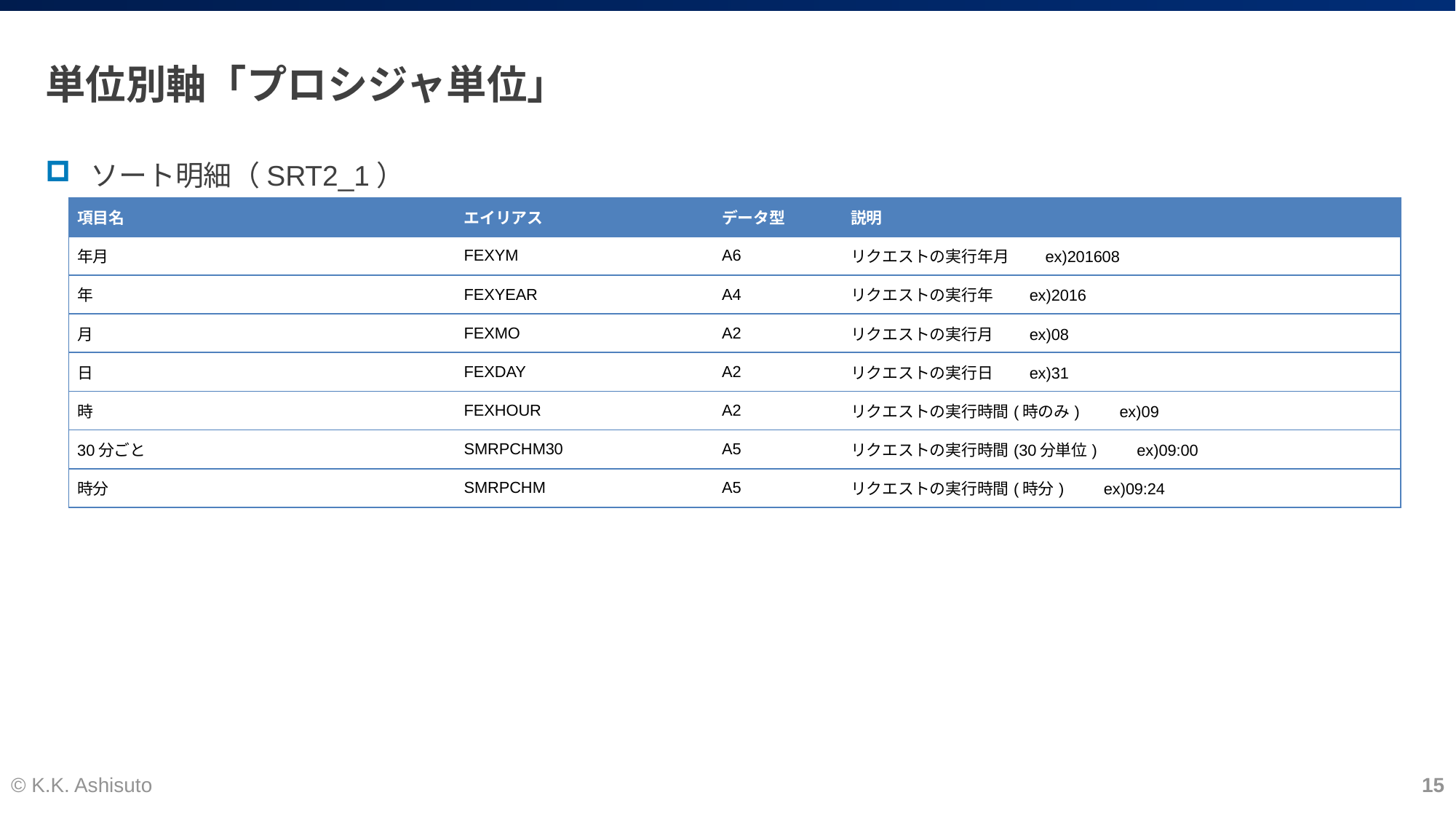

# 単位別軸「プロシジャ単位」
ソート明細（SRT2_1）

| 項目名 | エイリアス | データ型 | 説明 |
| --- | --- | --- | --- |
| 年月 | FEXYM | A6 | リクエストの実行年月　　ex)201608 |
| 年 | FEXYEAR | A4 | リクエストの実行年　　ex)2016 |
| 月 | FEXMO | A2 | リクエストの実行月　　ex)08 |
| 日 | FEXDAY | A2 | リクエストの実行日　　ex)31 |
| 時 | FEXHOUR | A2 | リクエストの実行時間(時のみ)　　ex)09 |
| 30分ごと | SMRPCHM30 | A5 | リクエストの実行時間(30分単位)　　ex)09:00 |
| 時分 | SMRPCHM | A5 | リクエストの実行時間(時分)　　ex)09:24 |
© K.K. Ashisuto
15